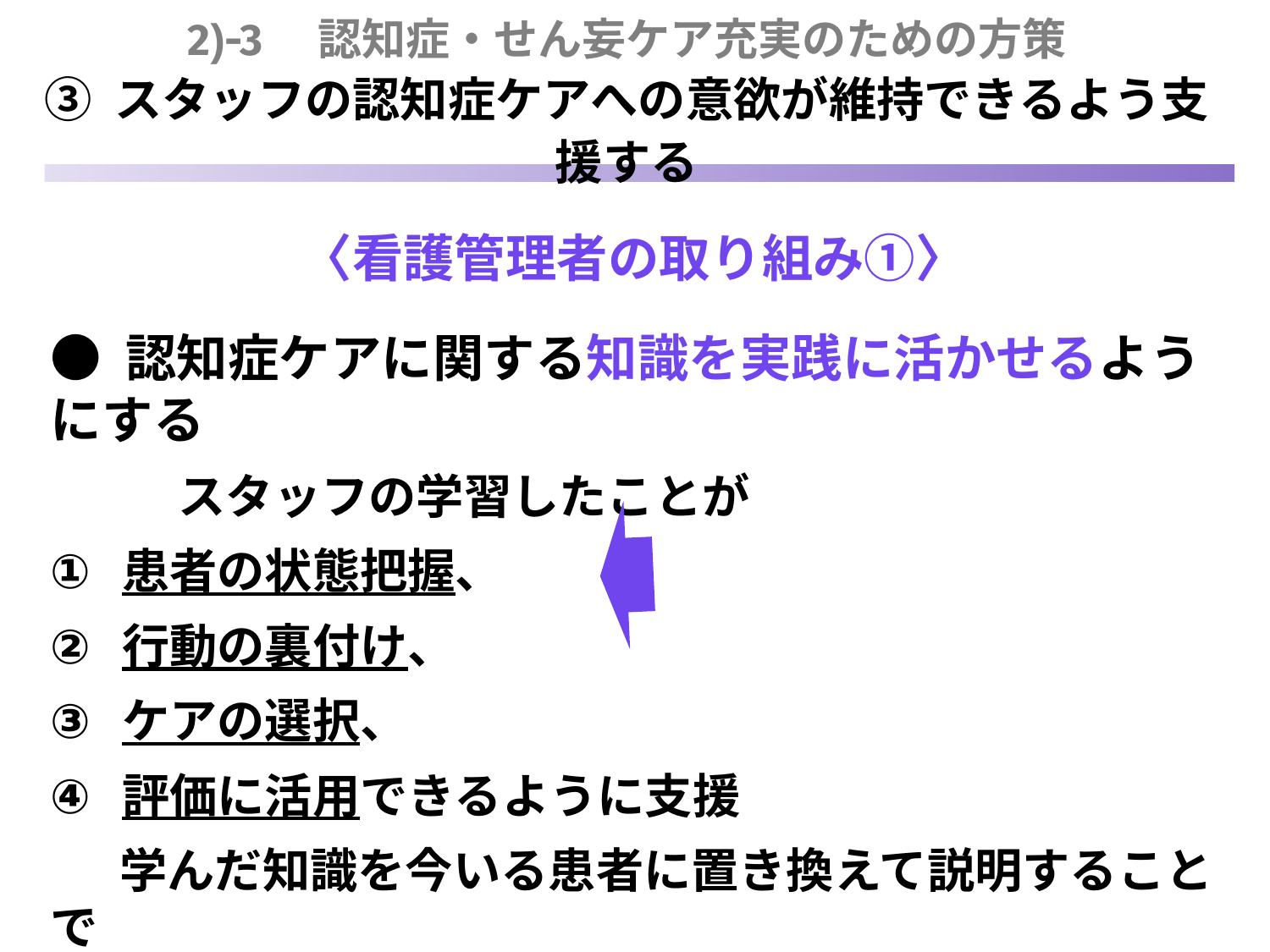

2)-3　認知症・せん妄ケア充実のための方策
③ スタッフの認知症ケアへの意欲が維持できるよう支援する

〈看護管理者の取り組み①〉
● 認知症ケアに関する知識を実践に活かせるようにする
　　   スタッフの学習したことが
患者の状態把握、
行動の裏付け、
ケアの選択、
評価に活用できるように支援
　  学んだ知識を今いる患者に置き換えて説明することで
　　 知識と現象が結びつく